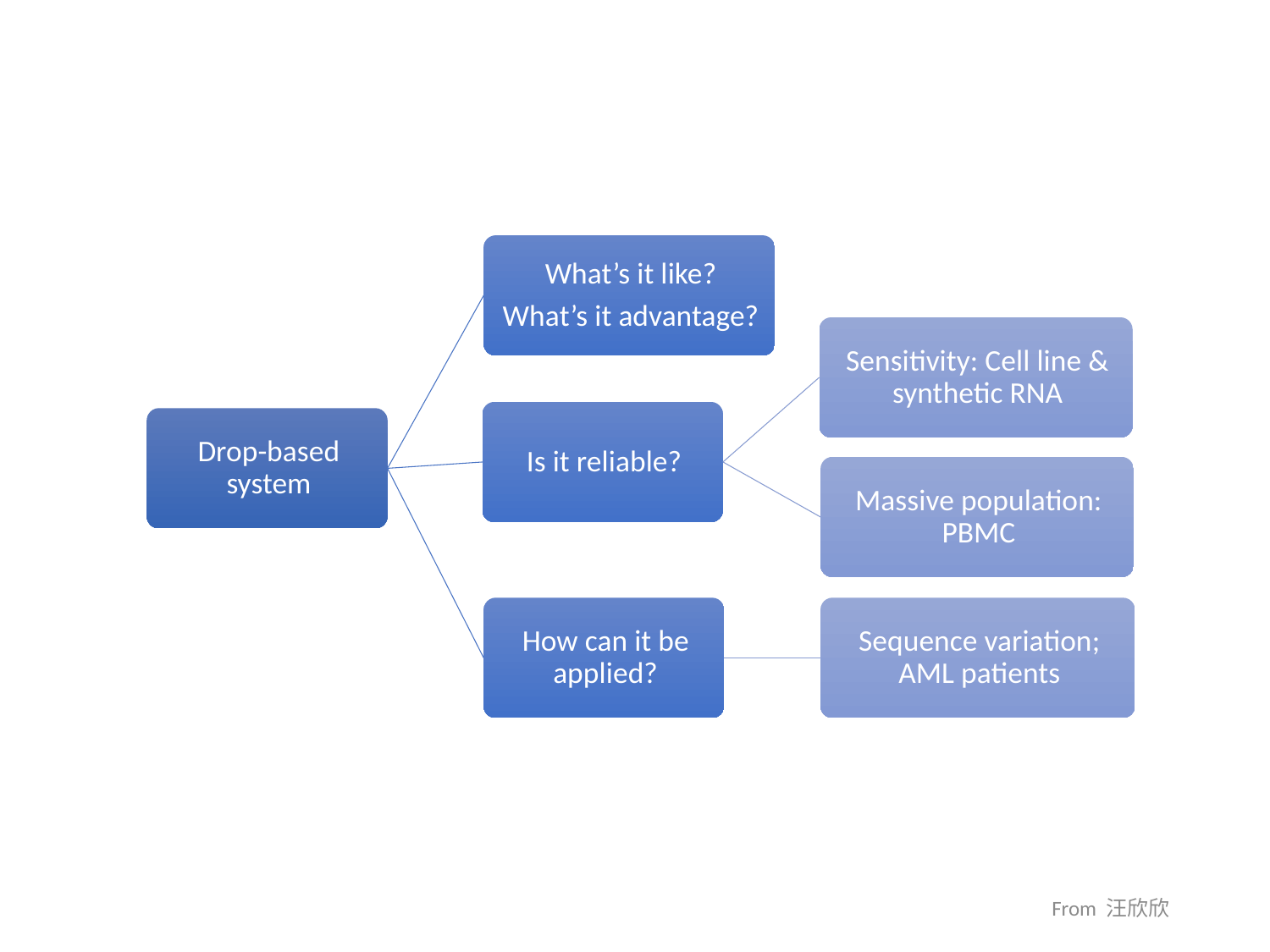

Drop-based system

What’s it like?
What’s it advantage?

Is it reliable?

Sensitivity: Cell line & synthetic RNA

Massive population: PBMC

How can it be applied?

Sequence variation; AML patients
From 汪欣欣